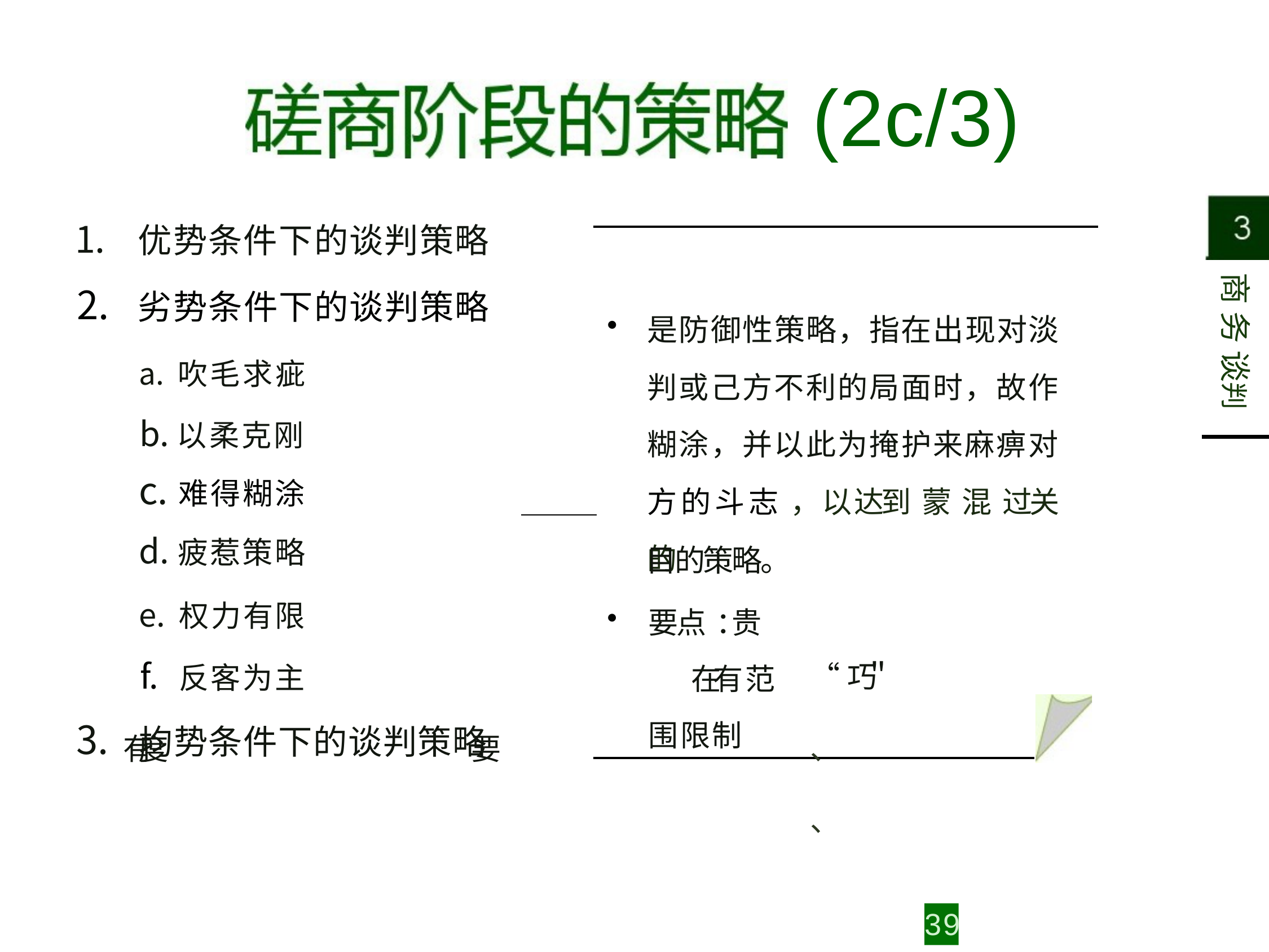

# (2c/3)

优势条件下的谈判策略
劣势条件下的谈判策略
吹毛求疵
以柔克刚
难得糊涂
疲惹策略
权力有限
反客为主
均势条件下的谈判策略

商 务 谈判
是防御性策略，指在出现对淡 判或己方不利的局面时，故作 糊涂，并以此为掩护来麻痹对 方的斗志 ，以达到 蒙 混 过关 的

“巧＂	、                                               要                                                  有度	、

目的策略。
要点 ：贵	在 有范围限制

39